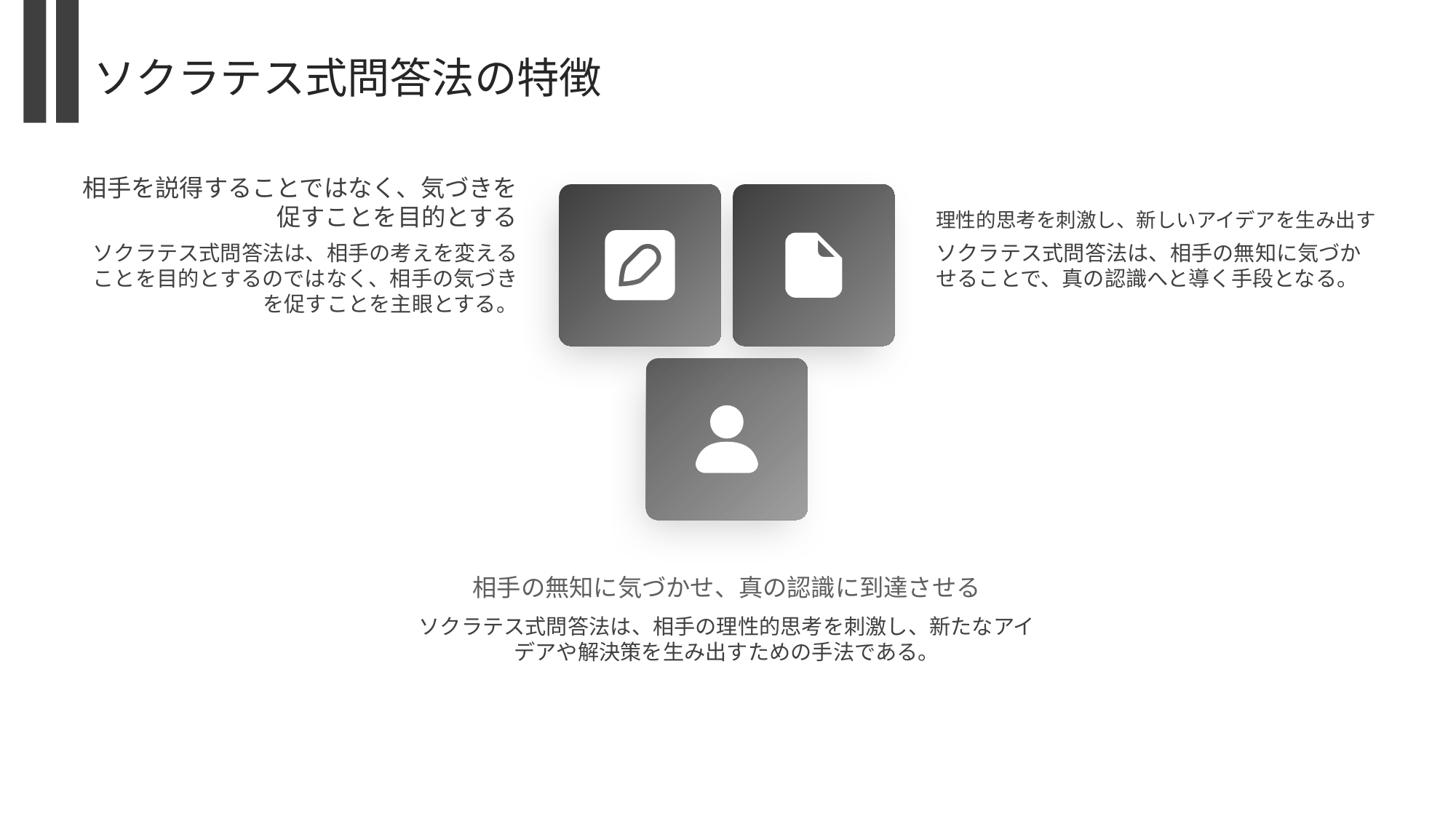

ソクラテス式問答法の特徴
相手を説得することではなく、気づきを促すことを目的とする
理性的思考を刺激し、新しいアイデアを生み出す

ソクラテス式問答法は、相手の考えを変えることを目的とするのではなく、相手の気づきを促すことを主眼とする。
ソクラテス式問答法は、相手の無知に気づかせることで、真の認識へと導く手段となる。

相手の無知に気づかせ、真の認識に到達させる
ソクラテス式問答法は、相手の理性的思考を刺激し、新たなアイデアや解決策を生み出すための手法である。